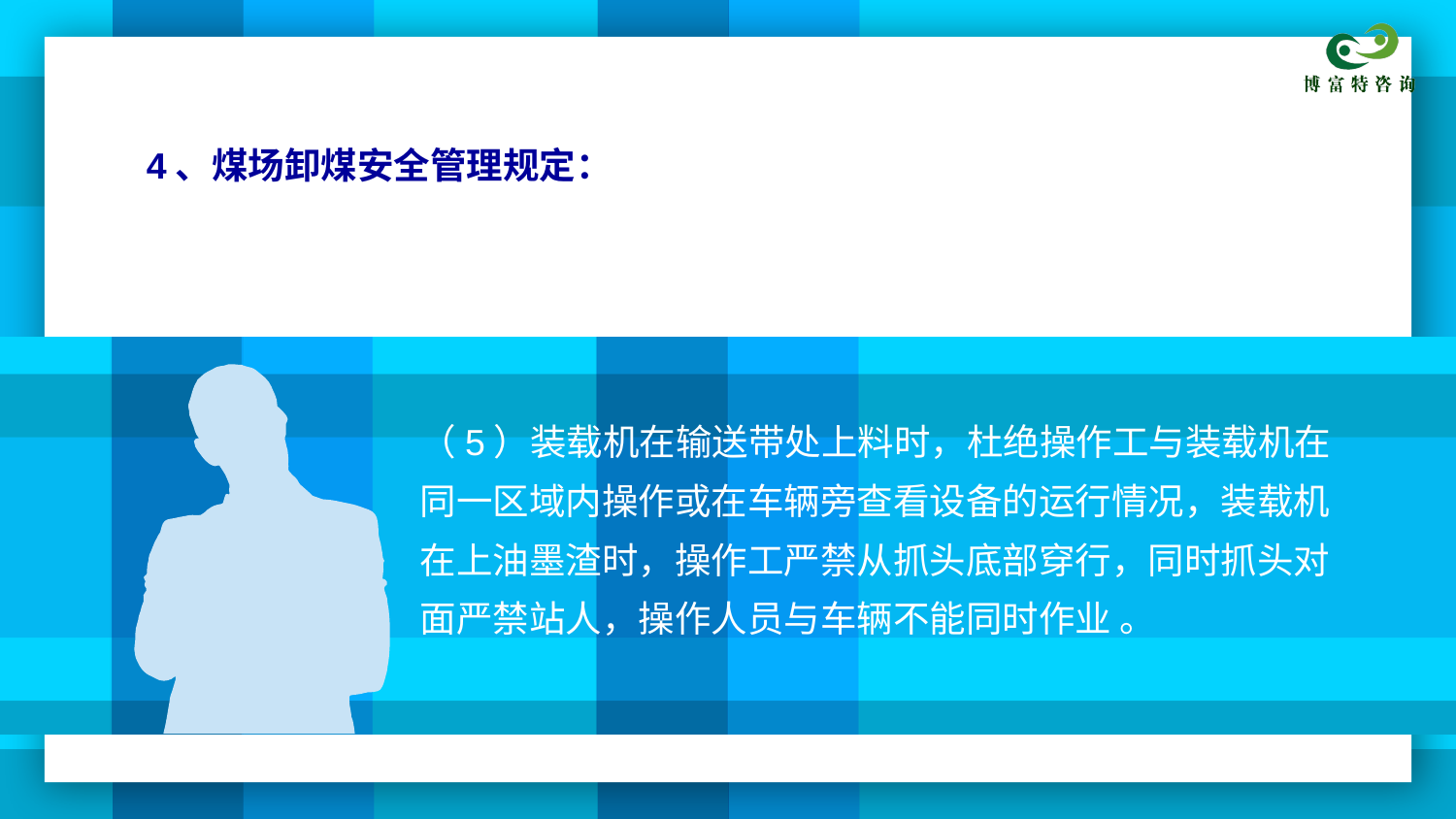

4、煤场卸煤安全管理规定：

（5）装载机在输送带处上料时，杜绝操作工与装载机在同一区域内操作或在车辆旁查看设备的运行情况，装载机在上油墨渣时，操作工严禁从抓头底部穿行，同时抓头对面严禁站人，操作人员与车辆不能同时作业 。